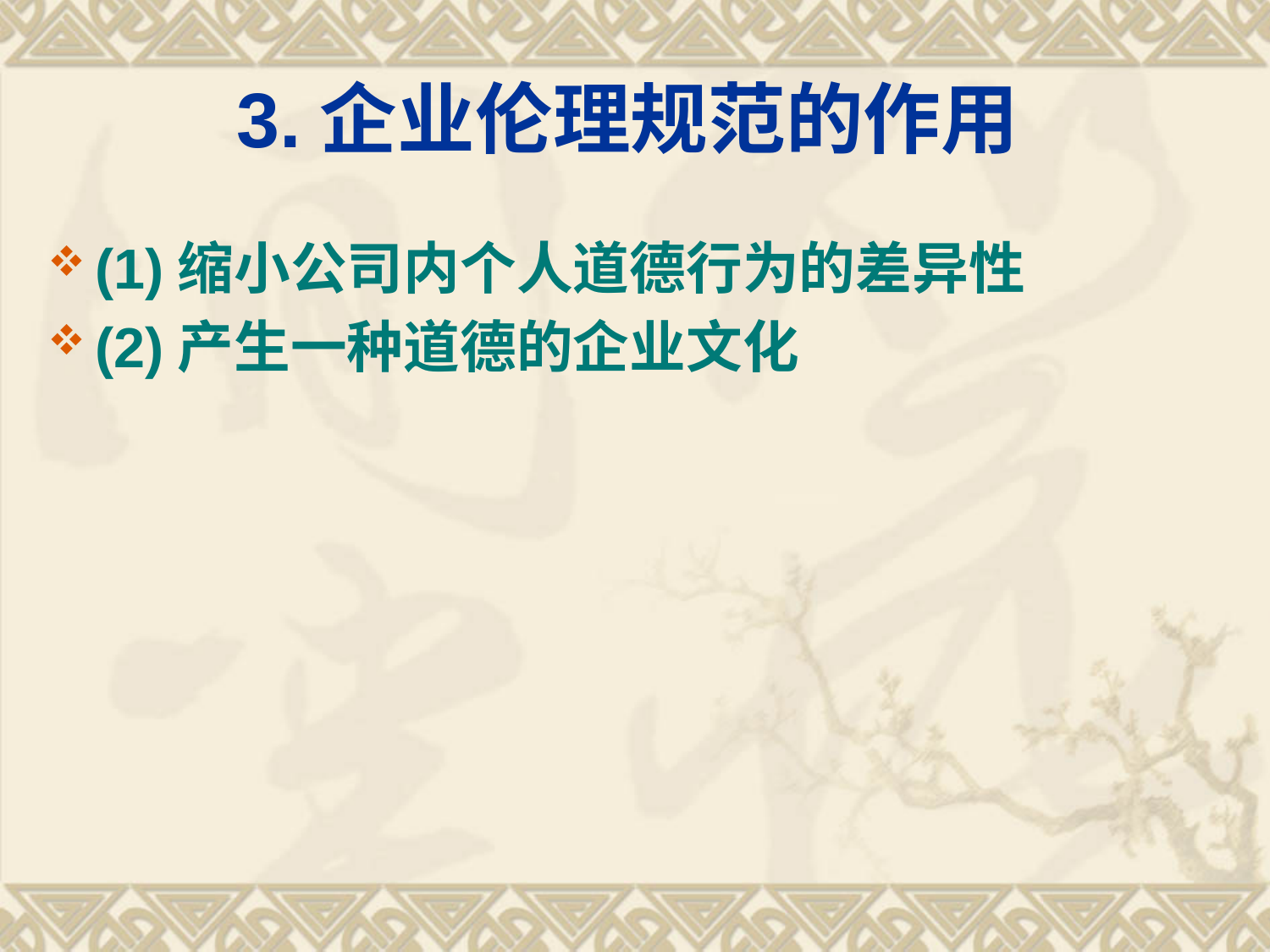

3.企业伦理规范的作用
(1)缩小公司内个人道德行为的差异性
(2)产生一种道德的企业文化